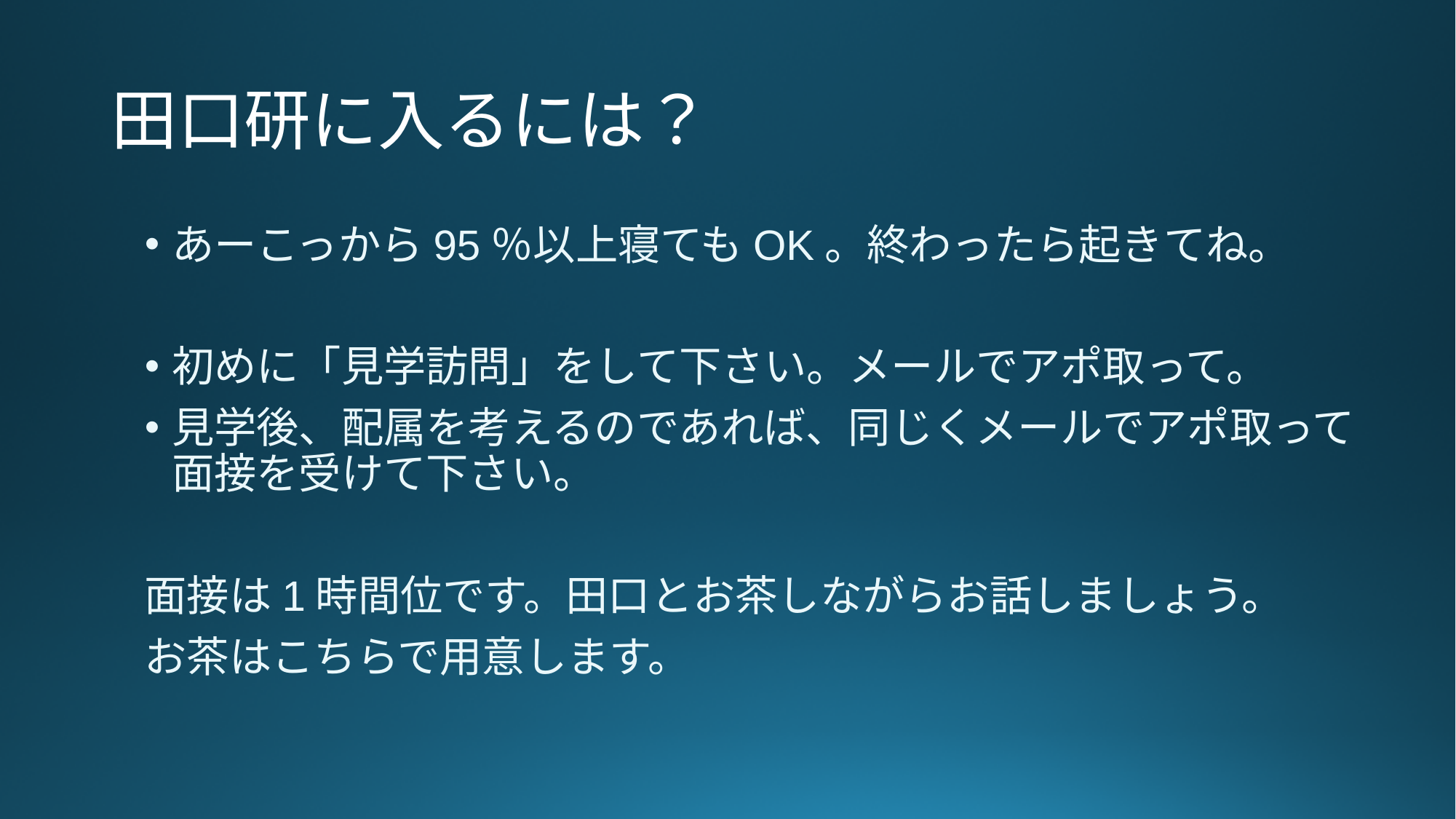

# 田口研に入るには？
あーこっから95％以上寝てもOK。終わったら起きてね。

初めに「見学訪問」をして下さい。メールでアポ取って。
見学後、配属を考えるのであれば、同じくメールでアポ取って面接を受けて下さい。

面接は1時間位です。田口とお茶しながらお話しましょう。
お茶はこちらで用意します。